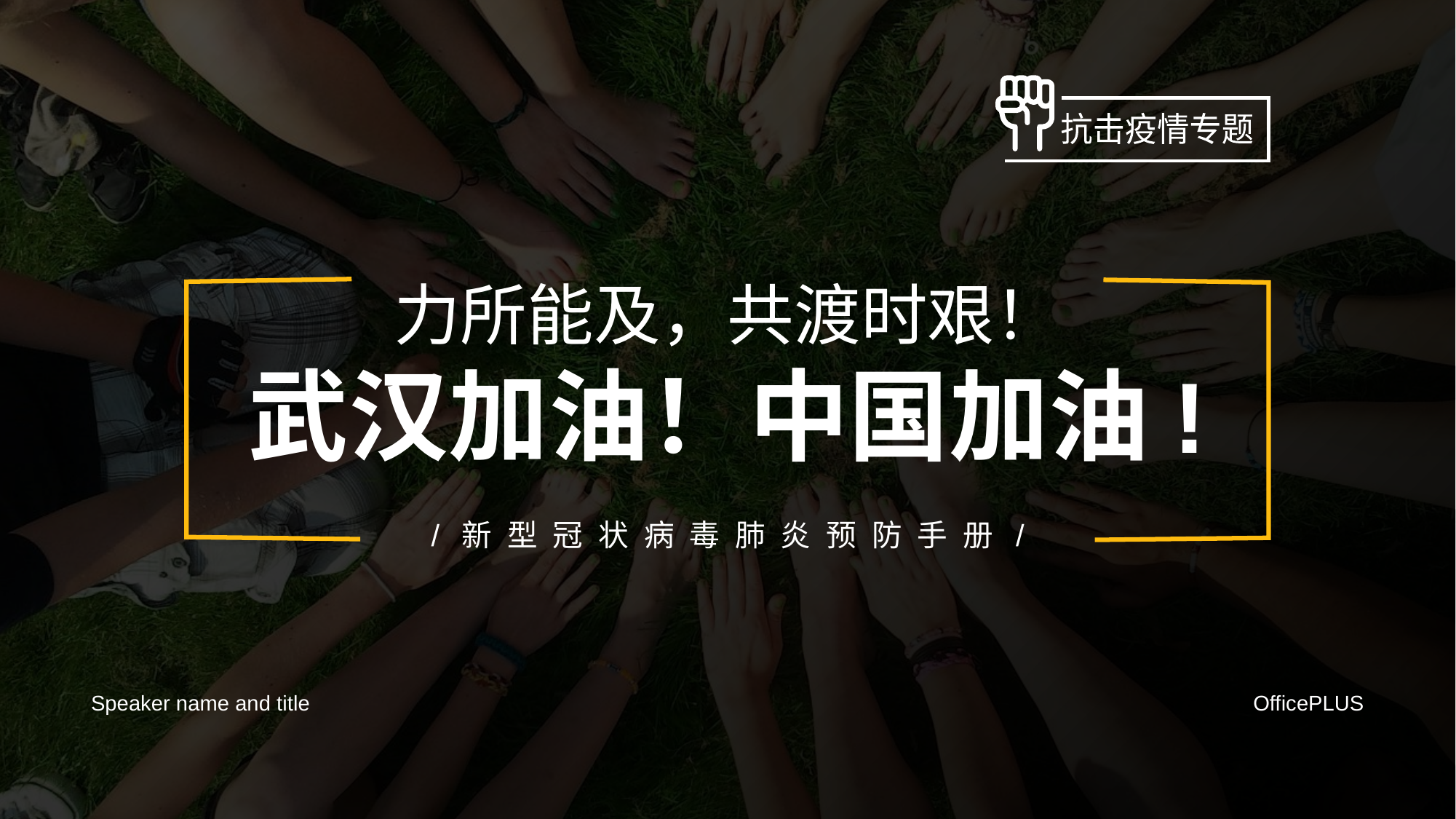

抗击疫情专题
力所能及，共渡时艰！
武汉加油！中国加油!

# /新型冠状病毒肺炎预防手册/
Speaker name and title
OfficePLUS